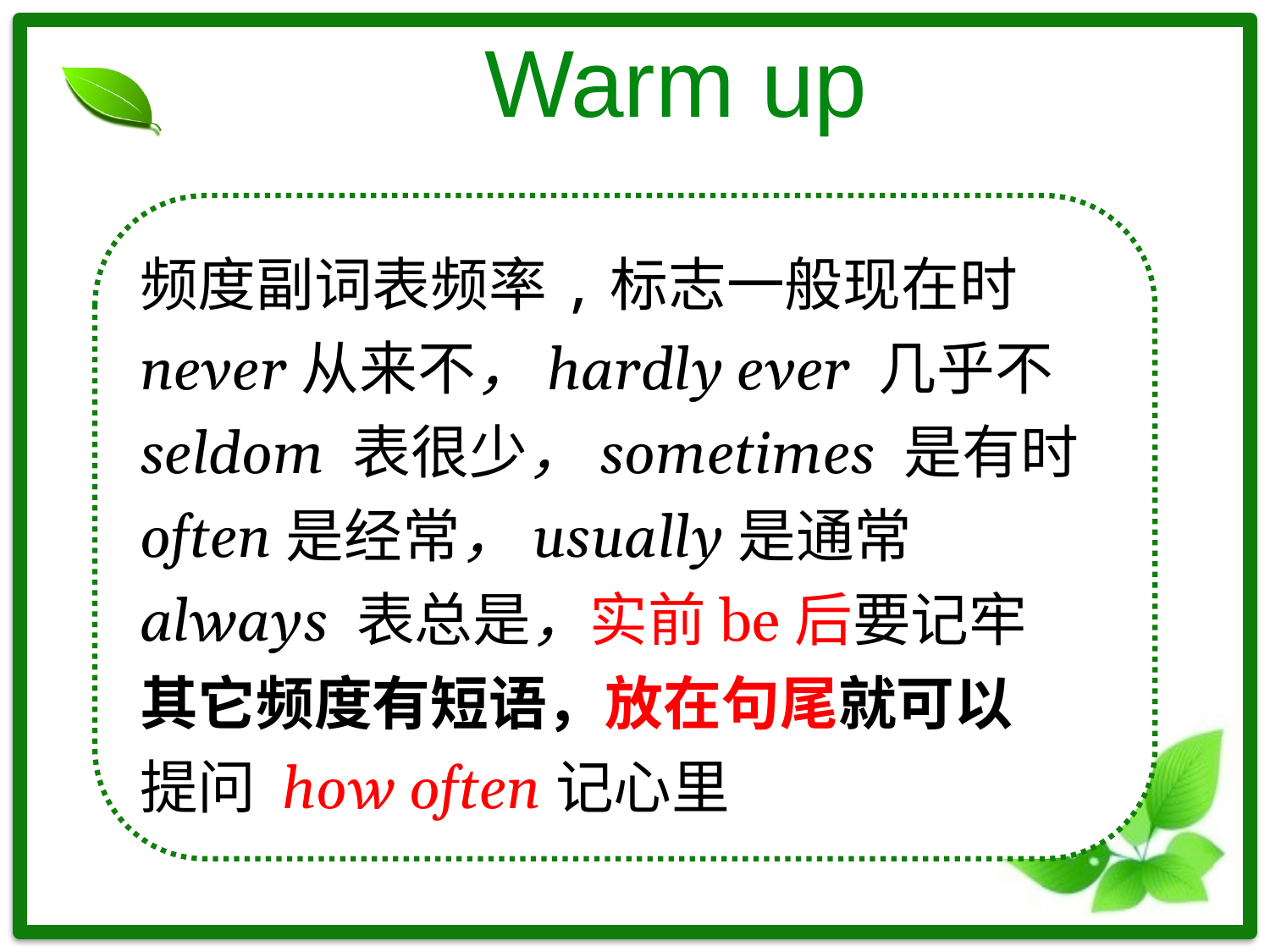

# Warm up
频度副词表频率,标志一般现在时
never从来不，hardly ever 几乎不
seldom 表很少，sometimes 是有时
often是经常，usually是通常
always 表总是，实前be后要记牢
其它频度有短语，放在句尾就可以
提问 how often记心里